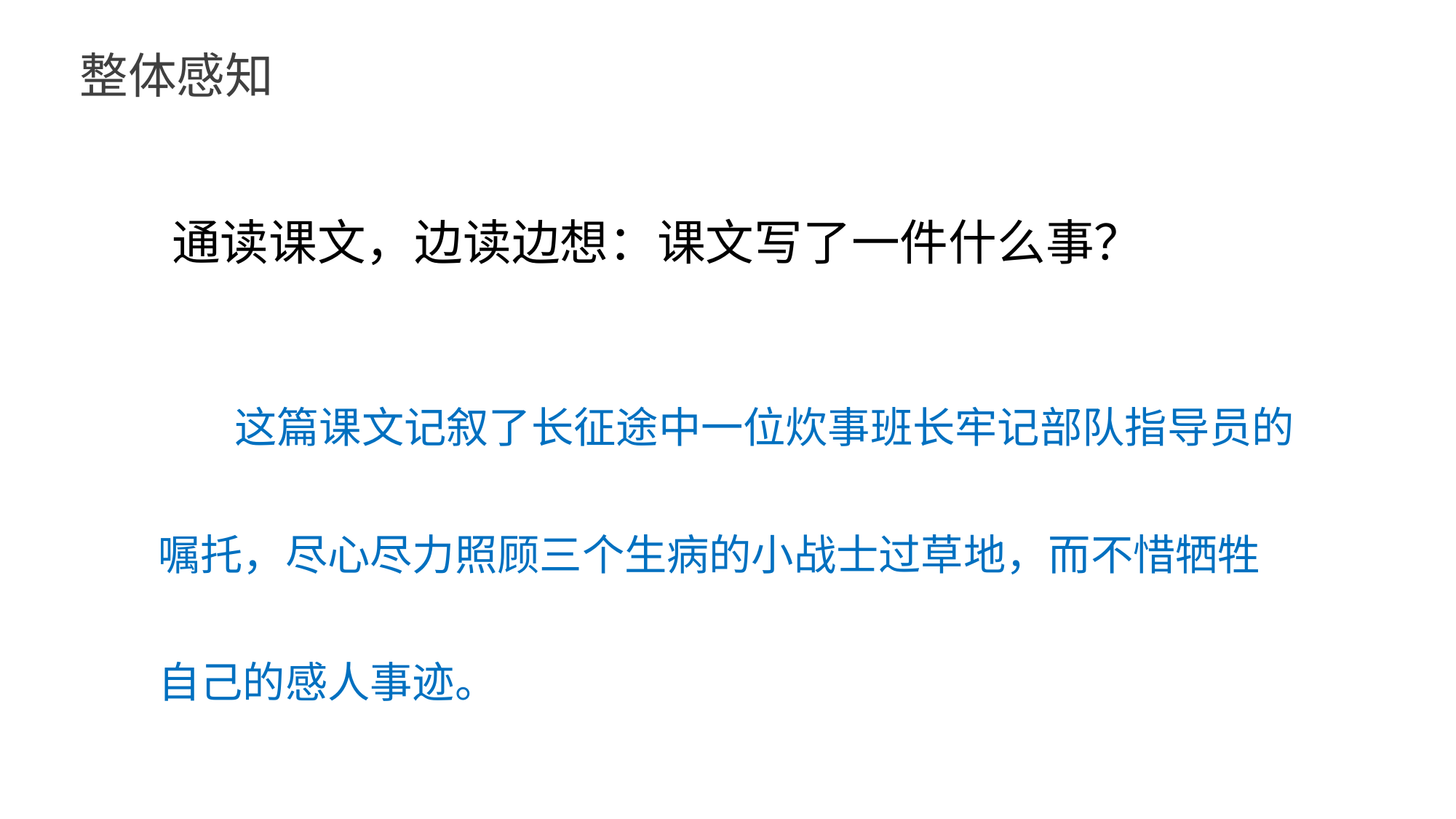

整体感知
  通读课文，边读边想：课文写了一件什么事？
       这篇课文记叙了长征途中一位炊事班长牢记部队指导员的嘱托，尽心尽力照顾三个生病的小战士过草地，而不惜牺牲自己的感人事迹。